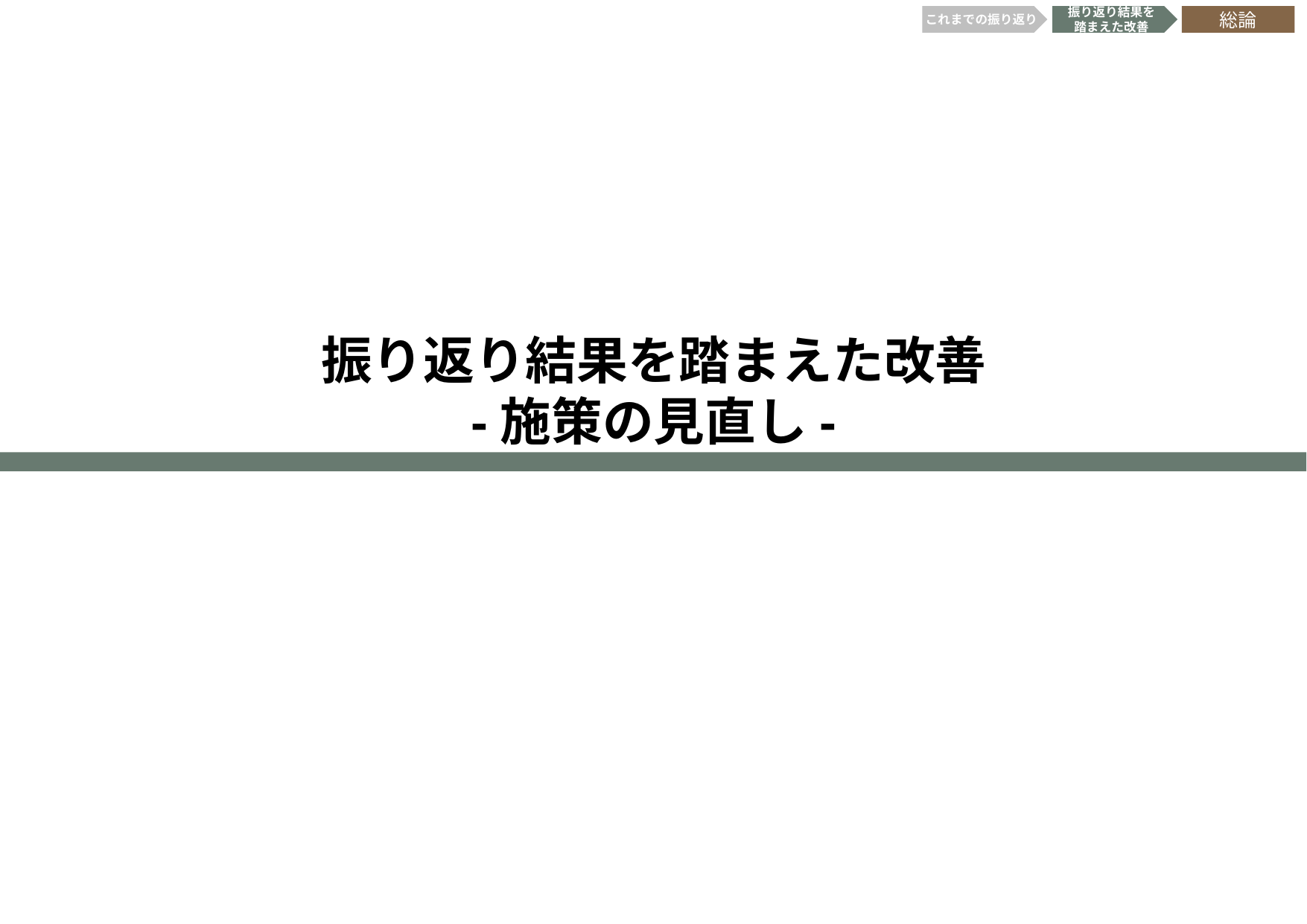

これまでの振り返り
振り返り結果を
踏まえた改善
総論
振り返り結果を踏まえた改善
-施策の見直し-